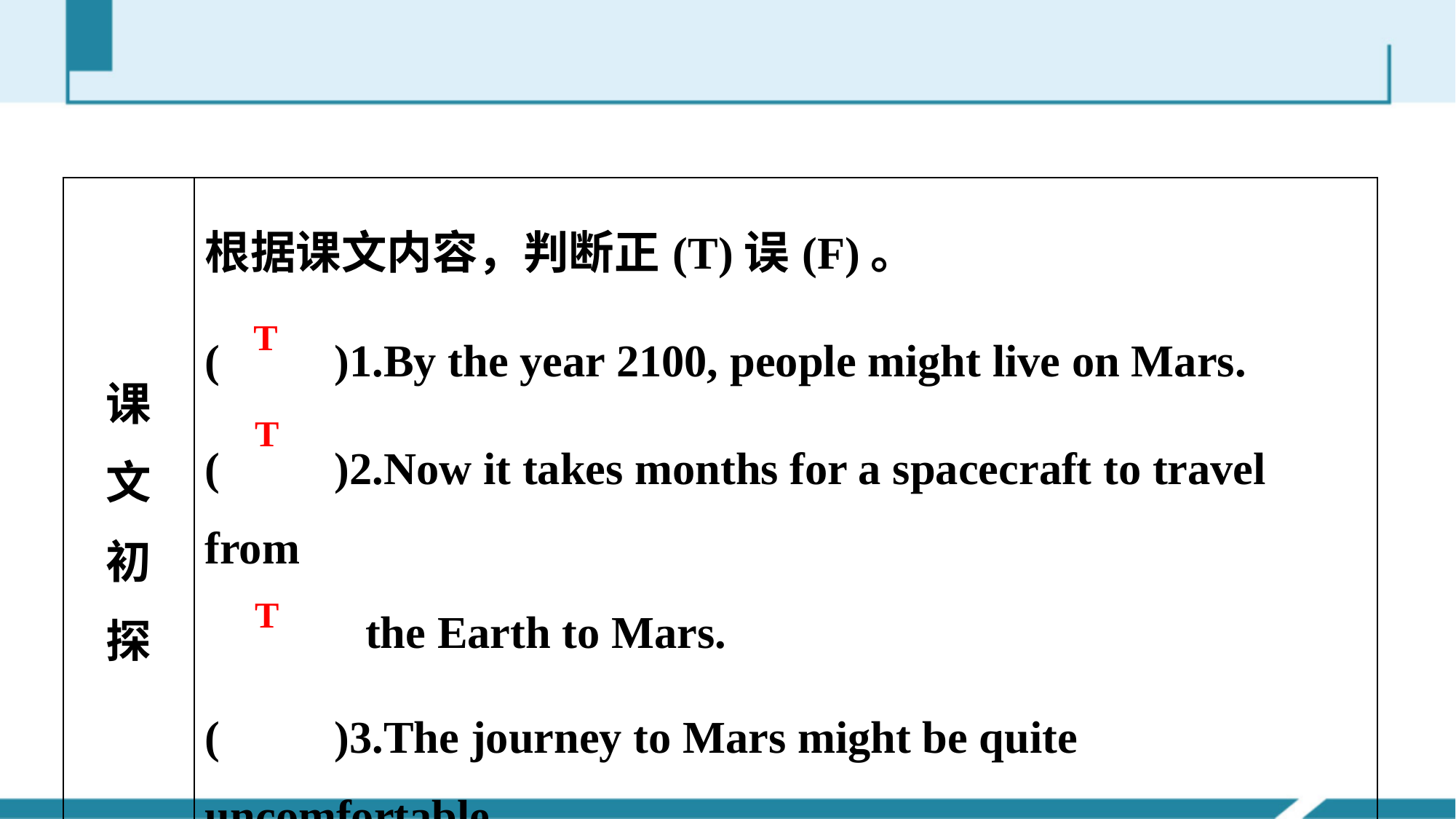

| 课 文 初 探 | 根据课文内容，判断正(T)误(F)。 (　　)1.By the year 2100, people might live on Mars. (　　)2.Now it takes months for a spacecraft to travel from the Earth to Mars. (　　)3.The journey to Mars might be quite uncomfortable. |
| --- | --- |
T

T
T